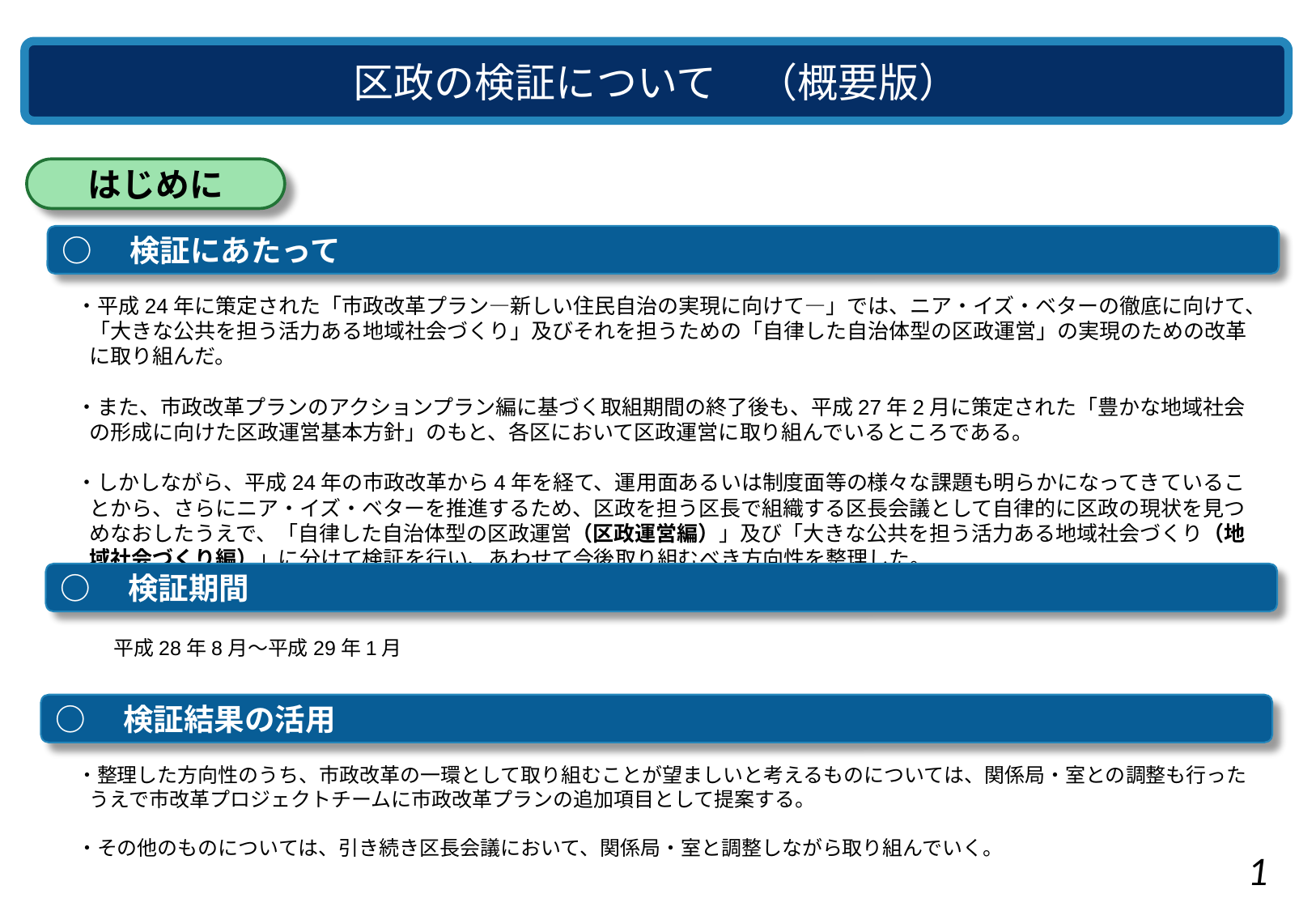

区政の検証について　（概要版）
はじめに
○　検証にあたって
・平成24年に策定された「市政改革プラン―新しい住民自治の実現に向けて―」では、ニア・イズ・ベターの徹底に向けて、「大きな公共を担う活力ある地域社会づくり」及びそれを担うための「自律した自治体型の区政運営」の実現のための改革に取り組んだ。

・また、市政改革プランのアクションプラン編に基づく取組期間の終了後も、平成27年2月に策定された「豊かな地域社会の形成に向けた区政運営基本方針」のもと、各区において区政運営に取り組んでいるところである。

・しかしながら、平成24年の市政改革から4年を経て、運用面あるいは制度面等の様々な課題も明らかになってきていることから、さらにニア・イズ・ベターを推進するため、区政を担う区長で組織する区長会議として自律的に区政の現状を見つめなおしたうえで、「自律した自治体型の区政運営（区政運営編）」及び「大きな公共を担う活力ある地域社会づくり（地域社会づくり編）」に分けて検証を行い、あわせて今後取り組むべき方向性を整理した。

○　検証期間
　　　平成28年8月～平成29年1月
○　検証結果の活用
・整理した方向性のうち、市政改革の一環として取り組むことが望ましいと考えるものについては、関係局・室との調整も行ったうえで市改革プロジェクトチームに市政改革プランの追加項目として提案する。

・その他のものについては、引き続き区長会議において、関係局・室と調整しながら取り組んでいく。
1